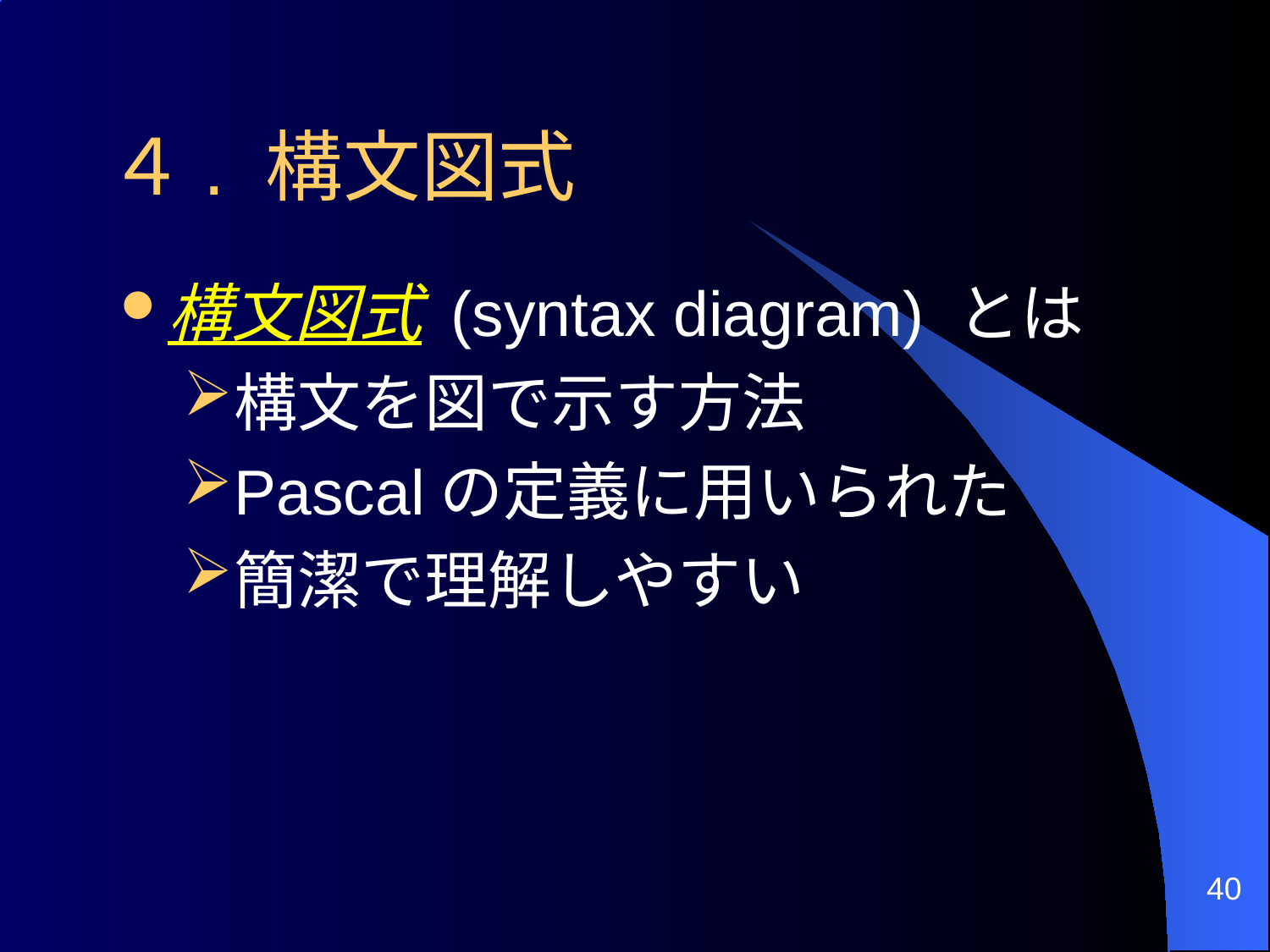

# ４. 構文図式
構文図式 (syntax diagram) とは
構文を図で示す方法
Pascalの定義に用いられた
簡潔で理解しやすい
40